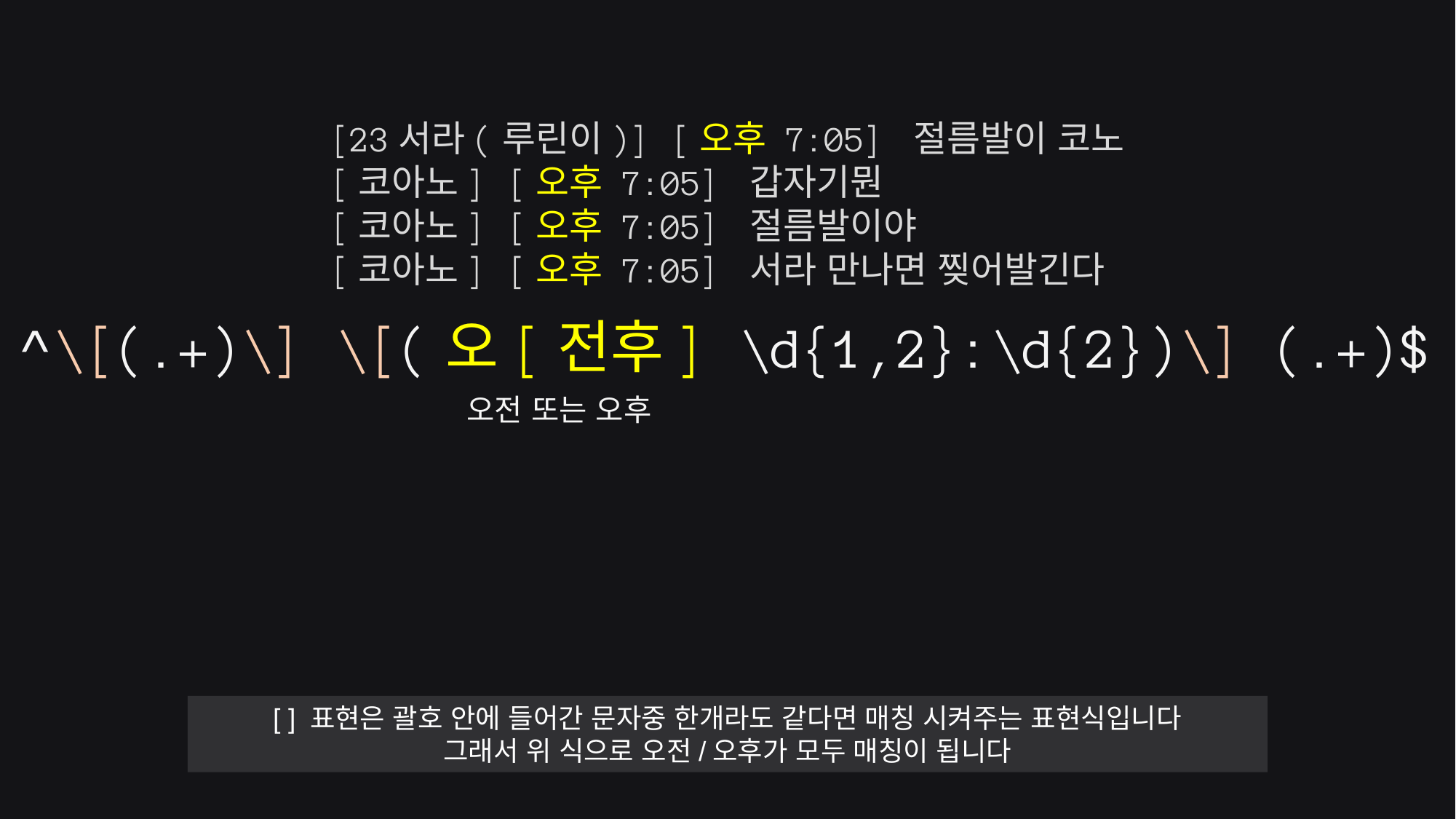

[23서라(루린이)] [오후 7:05] 절름발이 코노
[코아노] [오후 7:05] 갑자기뭔
[코아노] [오후 7:05] 절름발이야
[코아노] [오후 7:05] 서라 만나면 찢어발긴다
^\[(.+)\] \[(오[전후] \d{1,2}:\d{2})\] (.+)$
오전 또는 오후
[ ] 표현은 괄호 안에 들어간 문자중 한개라도 같다면 매칭 시켜주는 표현식입니다
그래서 위 식으로 오전/오후가 모두 매칭이 됩니다